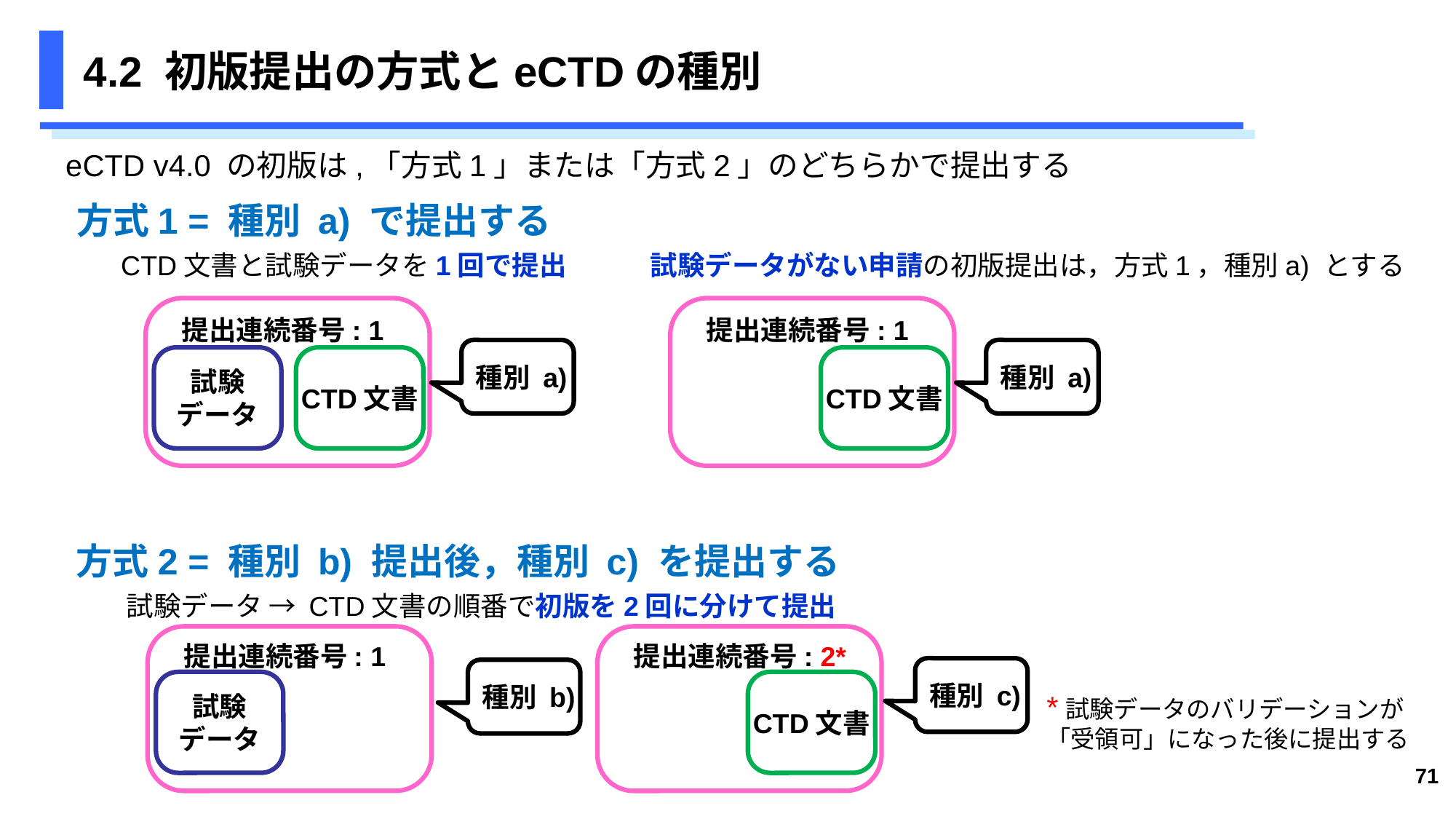

# 4.2 初版提出の方式とeCTDの種別
eCTD v4.0 の初版は,「方式1」または「方式2」のどちらかで提出する
 方式1 = 種別 a) で提出する
 CTD文書と試験データを1回で提出
試験データがない申請の初版提出は，方式1，種別a) とする

提出連続番号: 1
種別 a)
試験
データ
CTD文書

提出連続番号: 1
種別 a)
CTD文書
 方式2 = 種別 b) 提出後，種別 c) を提出する
 試験データ → CTD文書の順番で初版を2回に分けて提出

提出連続番号: 2*
CTD文書
種別 c)

提出連続番号: 1
種別 b)
試験
データ
*試験データのバリデーションが
「受領可」になった後に提出する
71